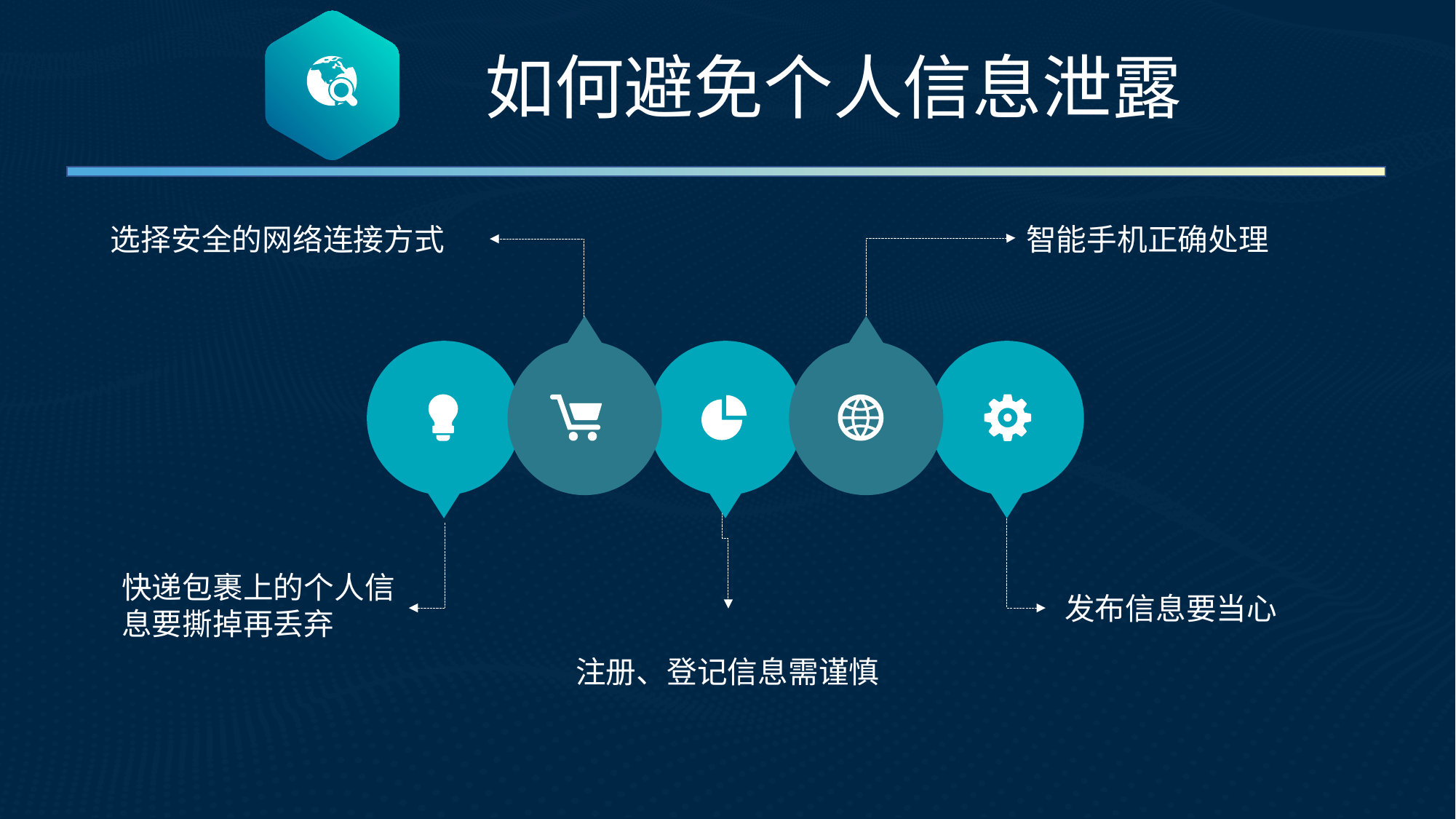

如何避免个人信息泄露

选择安全的网络连接方式
智能手机正确处理

快递包裹上的个人信息要撕掉再丢弃
发布信息要当心
注册、登记信息需谨慎